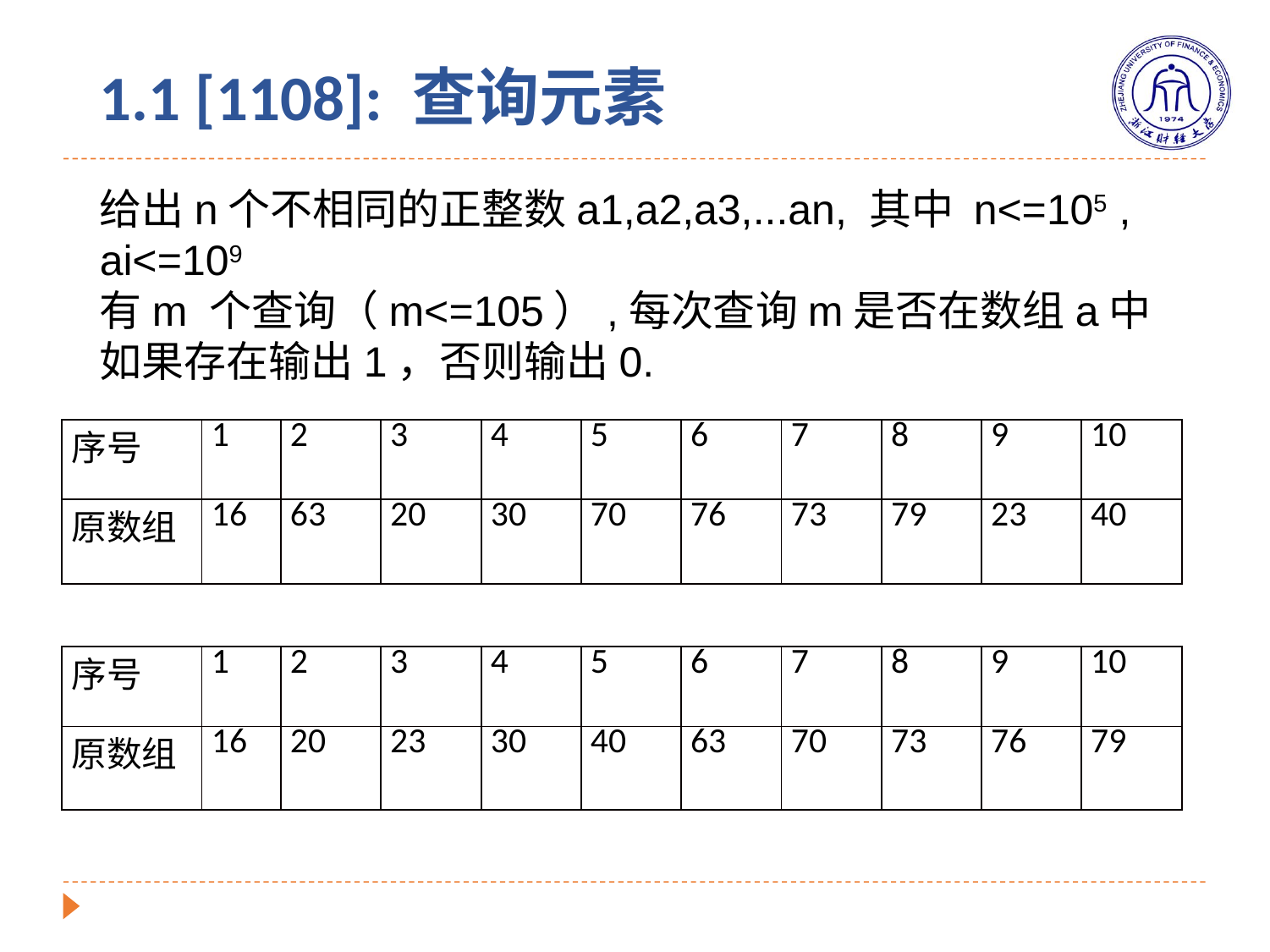

# 1.1 [1108]: 查询元素
给出n个不相同的正整数a1,a2,a3,...an, 其中 n<=105 ,  ai<=109
有m 个查询（m<=105）,每次查询m是否在数组a中如果存在输出1，否则输出0.
| 序号 | 1 | 2 | 3 | 4 | 5 | 6 | 7 | 8 | 9 | 10 |
| --- | --- | --- | --- | --- | --- | --- | --- | --- | --- | --- |
| 原数组 | 16 | 63 | 20 | 30 | 70 | 76 | 73 | 79 | 23 | 40 |
| 序号 | 1 | 2 | 3 | 4 | 5 | 6 | 7 | 8 | 9 | 10 |
| --- | --- | --- | --- | --- | --- | --- | --- | --- | --- | --- |
| 原数组 | 16 | 20 | 23 | 30 | 40 | 63 | 70 | 73 | 76 | 79 |
7